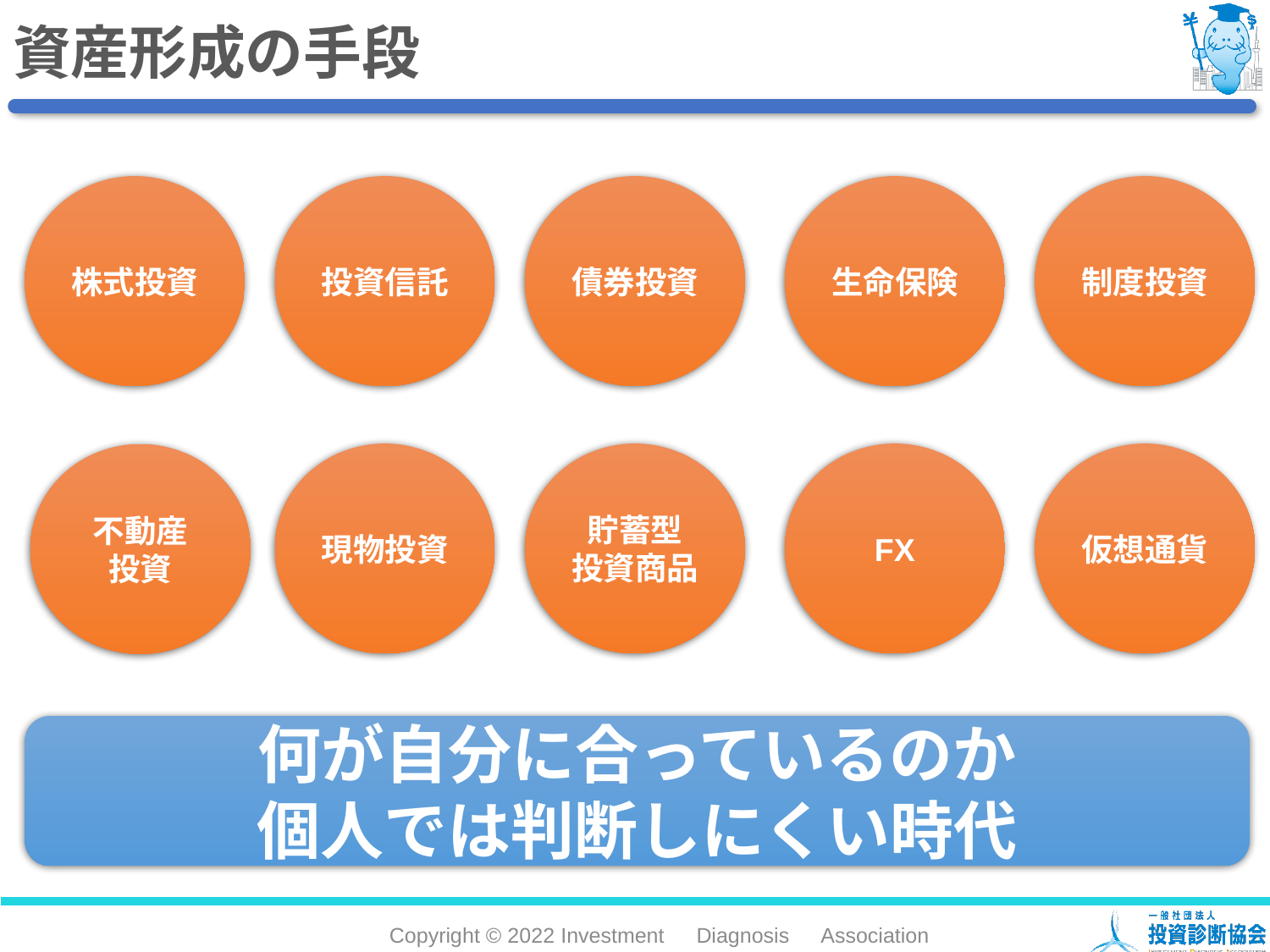

資産形成の手段
株式投資
投資信託
債券投資
生命保険
制度投資
現物投資
貯蓄型
投資商品
FX
仮想通貨
不動産
投資
何が自分に合っているのか
個人では判断しにくい時代